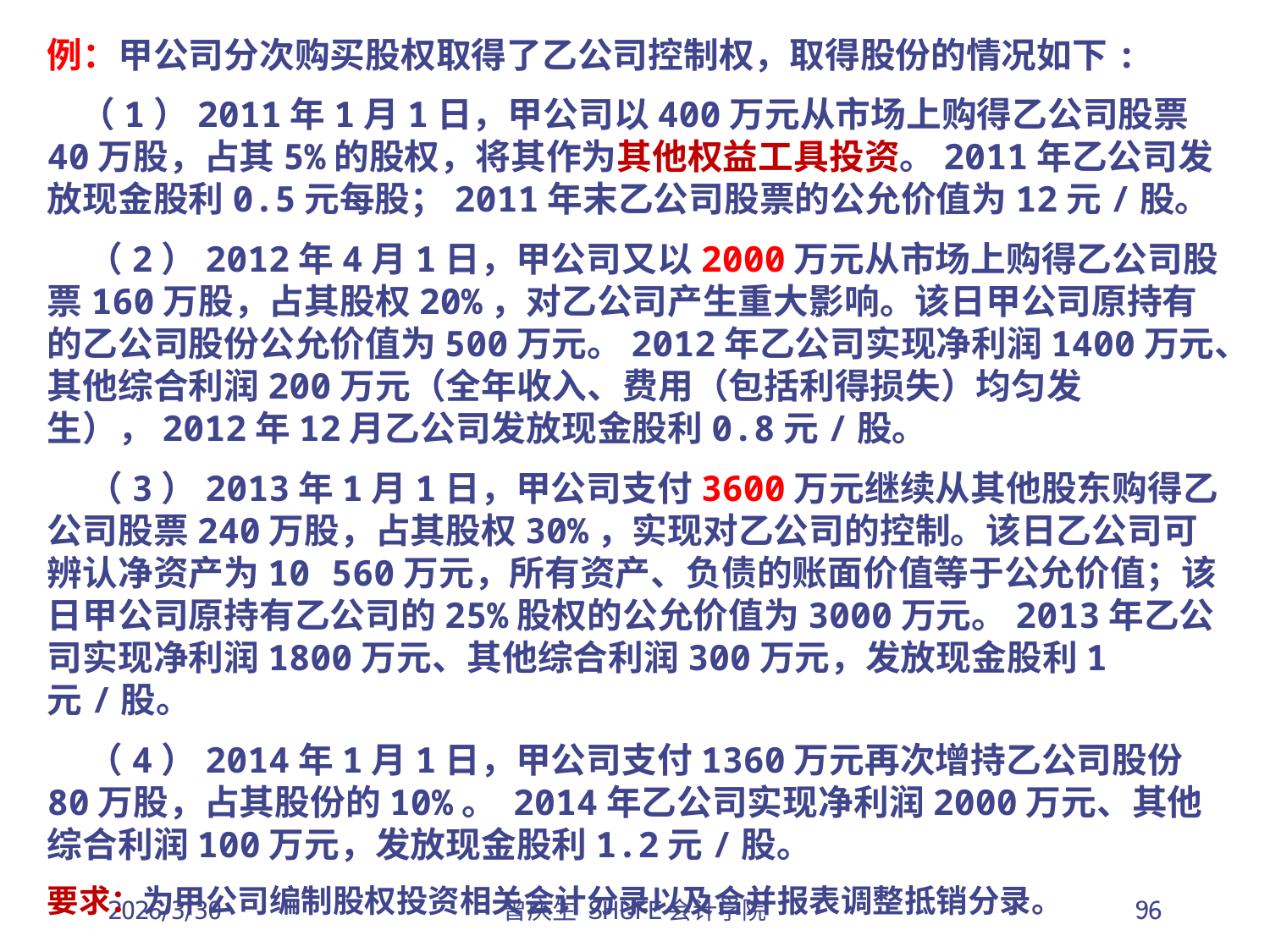

例：甲公司分次购买股权取得了乙公司控制权，取得股份的情况如下:
   （1）2011年1月1日，甲公司以400万元从市场上购得乙公司股票40万股，占其5%的股权，将其作为其他权益工具投资。2011年乙公司发放现金股利0.5元每股；2011年末乙公司股票的公允价值为12元/股。
    （2）2012年4月1日，甲公司又以2000万元从市场上购得乙公司股票160万股，占其股权20%，对乙公司产生重大影响。该日甲公司原持有的乙公司股份公允价值为500万元。2012年乙公司实现净利润1400万元、其他综合利润200万元（全年收入、费用（包括利得损失）均匀发生），2012年12月乙公司发放现金股利0.8元/股。
    （3）2013年1月1日，甲公司支付3600万元继续从其他股东购得乙公司股票240万股，占其股权30%，实现对乙公司的控制。该日乙公司可辨认净资产为10 560万元，所有资产、负债的账面价值等于公允价值；该日甲公司原持有乙公司的25%股权的公允价值为3000万元。2013年乙公司实现净利润1800万元、其他综合利润300万元，发放现金股利1元/股。
    （4）2014年1月1日，甲公司支付1360万元再次增持乙公司股份80万股，占其股份的10%。 2014年乙公司实现净利润2000万元、其他综合利润100万元，发放现金股利1.2元/股。
要求：为甲公司编制股权投资相关会计分录以及合并报表调整抵销分录。
2026/3/30
曾庆生 SHUFE会计学院
96